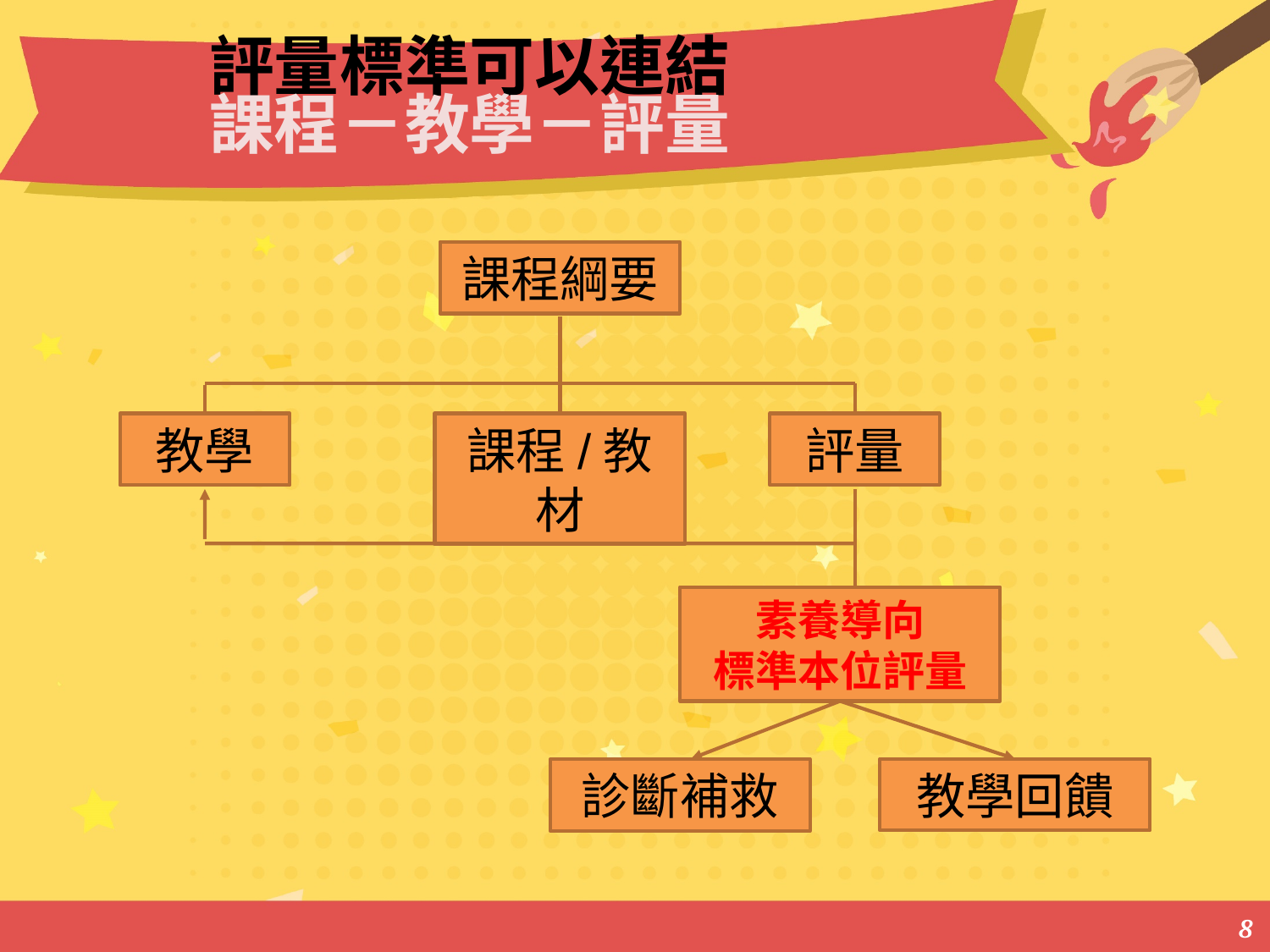

# 評量標準可以連結 課程－教學－評量
課程綱要
教學
課程/教材
評量

素養導向
標準本位評量
教學回饋
診斷補救
8